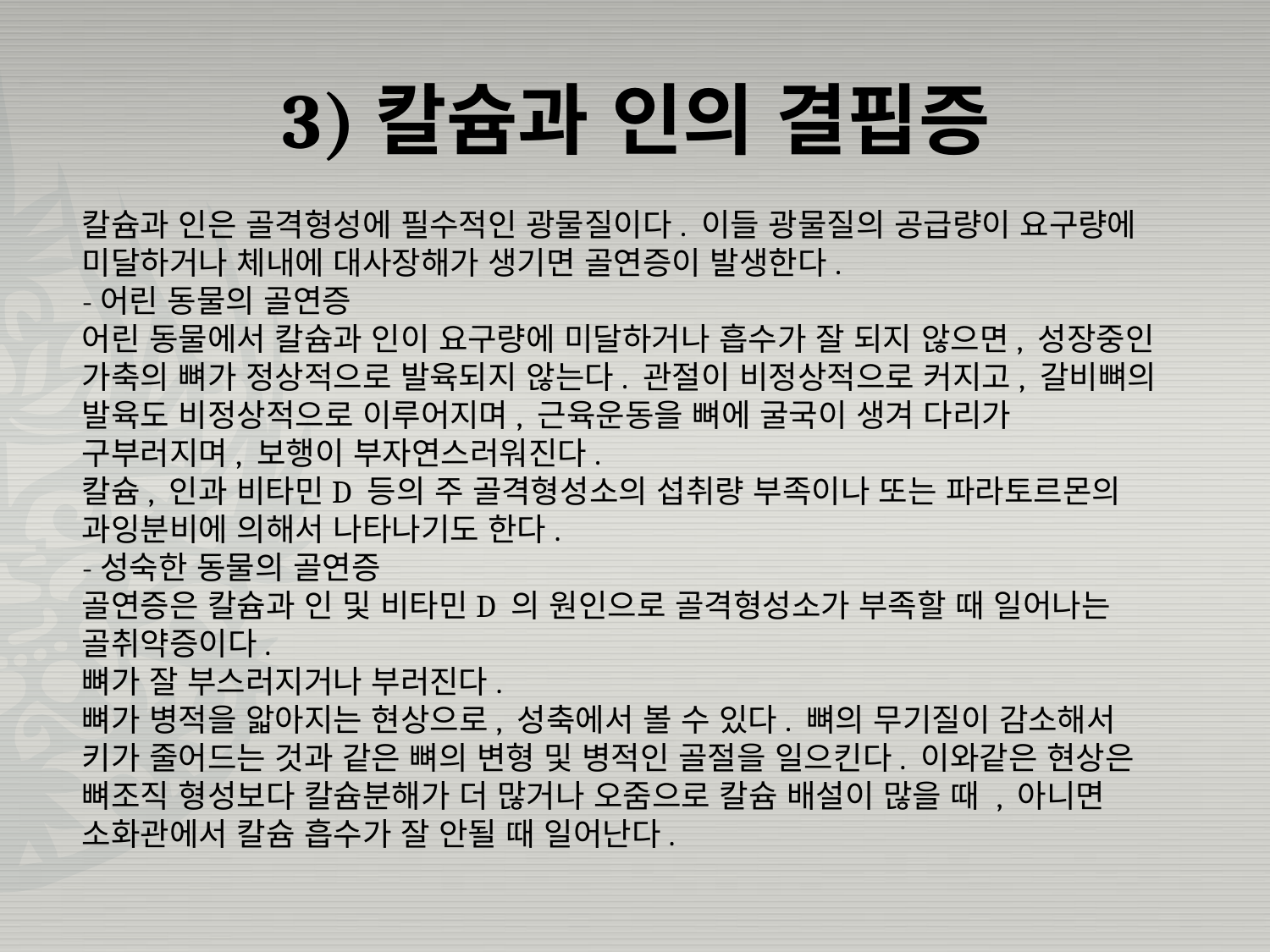

# 3)칼슘과 인의 결핍증
칼슘과 인은 골격형성에 필수적인 광물질이다. 이들 광물질의 공급량이 요구량에 미달하거나 체내에 대사장해가 생기면 골연증이 발생한다.
-어린 동물의 골연증
어린 동물에서 칼슘과 인이 요구량에 미달하거나 흡수가 잘 되지 않으면, 성장중인 가축의 뼈가 정상적으로 발육되지 않는다. 관절이 비정상적으로 커지고, 갈비뼈의 발육도 비정상적으로 이루어지며, 근육운동을 뼈에 굴국이 생겨 다리가 구부러지며, 보행이 부자연스러워진다.
칼슘, 인과 비타민D 등의 주 골격형성소의 섭취량 부족이나 또는 파라토르몬의 과잉분비에 의해서 나타나기도 한다.
-성숙한 동물의 골연증
골연증은 칼슘과 인 및 비타민D 의 원인으로 골격형성소가 부족할 때 일어나는 골취약증이다.
뼈가 잘 부스러지거나 부러진다.
뼈가 병적을 앏아지는 현상으로, 성축에서 볼 수 있다. 뼈의 무기질이 감소해서 키가 줄어드는 것과 같은 뼈의 변형 및 병적인 골절을 일으킨다. 이와같은 현상은 뼈조직 형성보다 칼슘분해가 더 많거나 오줌으로 칼슘 배설이 많을 때 , 아니면 소화관에서 칼슘 흡수가 잘 안될 때 일어난다.